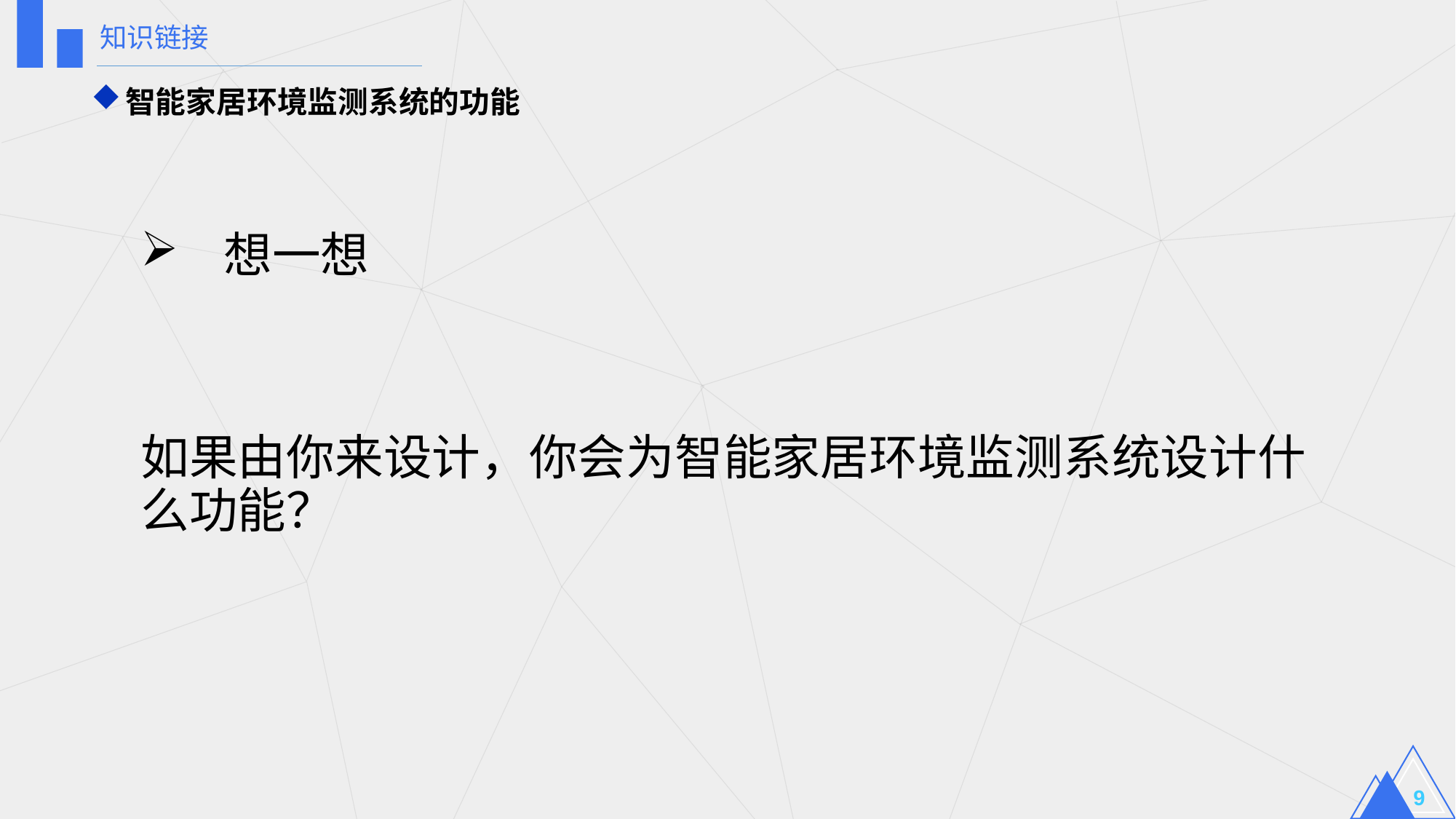

知识链接
智能家居环境监测系统的功能

   想一想

如果由你来设计，你会为智能家居环境监测系统设计什么功能？

9